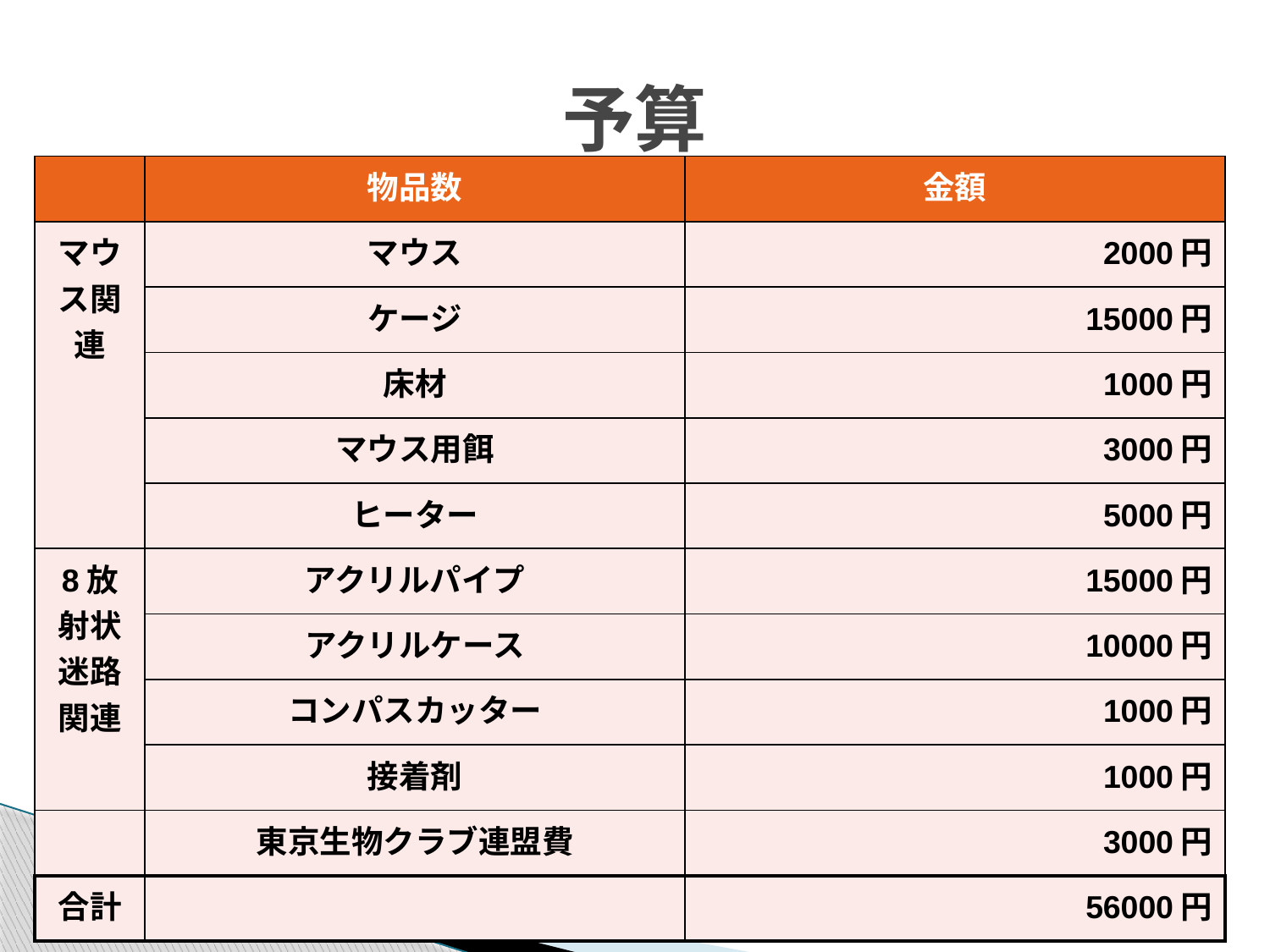

# 予算
|  | 物品数 | 金額 |
| --- | --- | --- |
| マウス関連 | マウス | 2000円 |
|  | ケージ | 15000円 |
|  | 床材 | 1000円 |
|  | マウス用餌 | 3000円 |
|  | ヒーター | 5000円 |
| 8放射状迷路 関連 | アクリルパイプ | 15000円 |
|  | アクリルケース | 10000円 |
|  | コンパスカッター | 1000円 |
|  | 接着剤 | 1000円 |
|  | 東京生物クラブ連盟費 | 3000円 |
| 合計 |  | 56000円 |